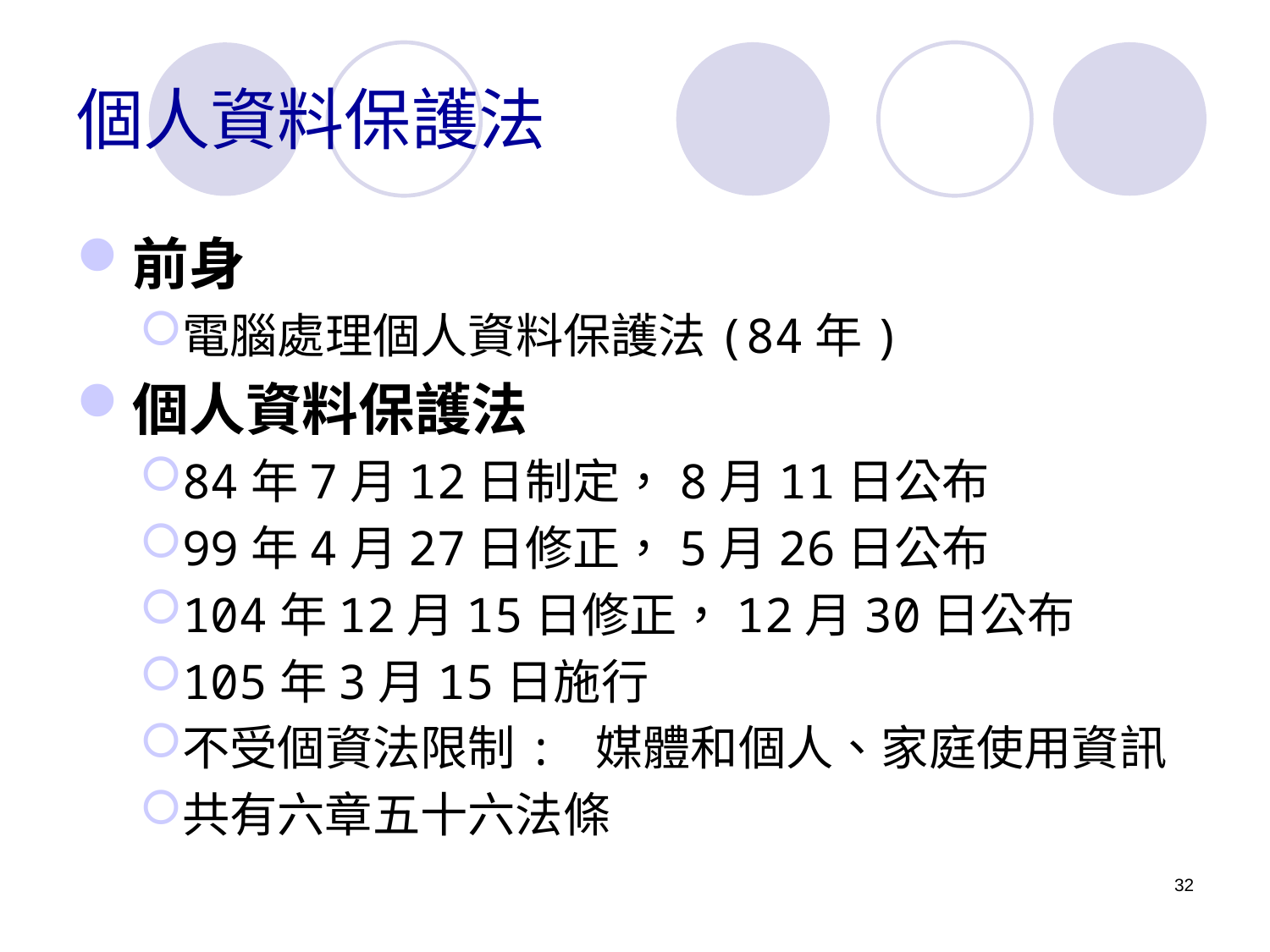

# 個人資料保護法
前身
電腦處理個人資料保護法(84年)
個人資料保護法
84年7月12日制定，8月11日公布
99年4月27日修正，5月26日公布
104年12月15日修正，12月30日公布
105年3月15日施行
不受個資法限制: 媒體和個人、家庭使用資訊
共有六章五十六法條
32